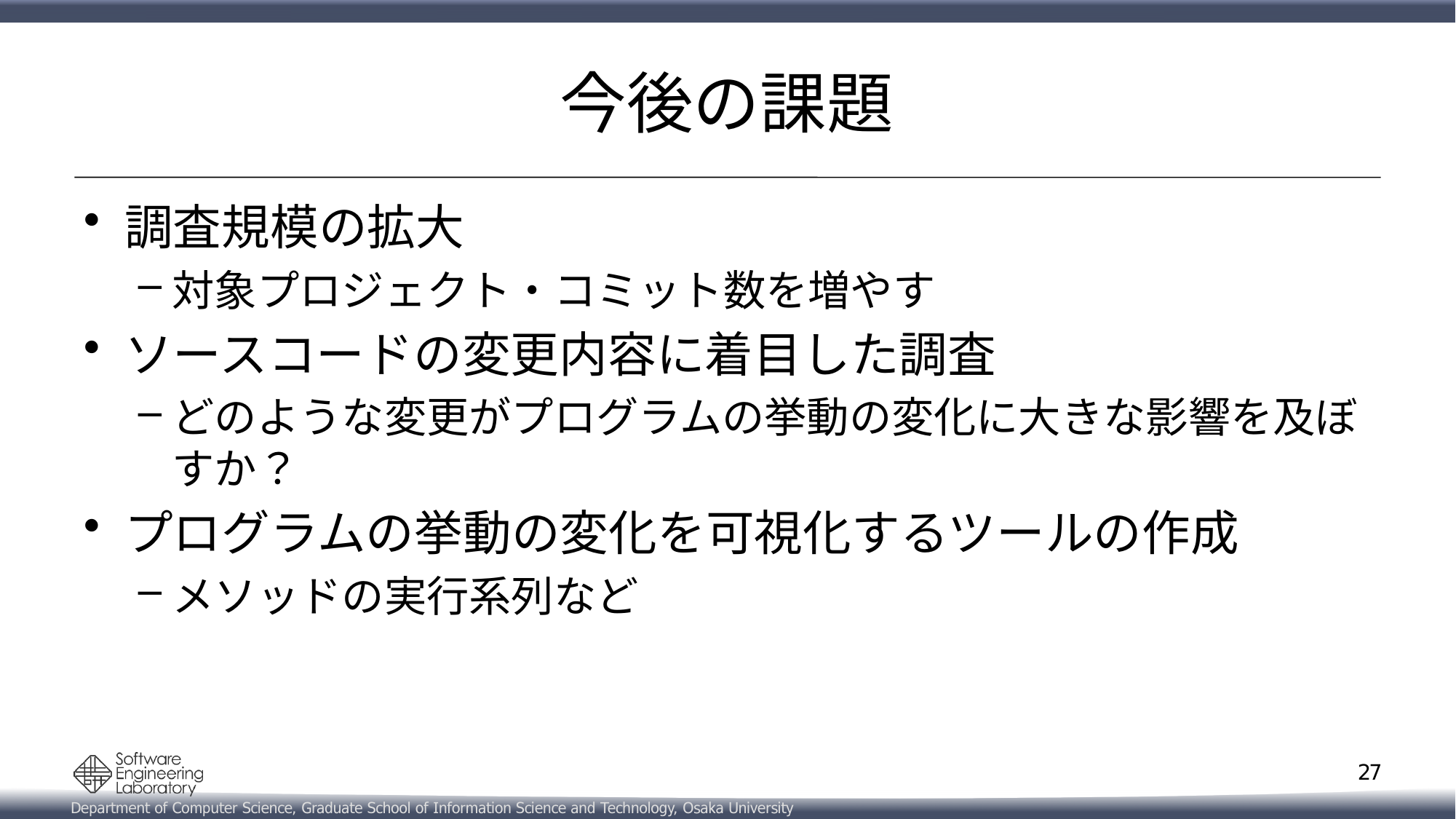

# 今後の課題
調査規模の拡大
対象プロジェクト・コミット数を増やす
ソースコードの変更内容に着目した調査
どのような変更がプログラムの挙動の変化に大きな影響を及ぼすか？
プログラムの挙動の変化を可視化するツールの作成
メソッドの実行系列など
27